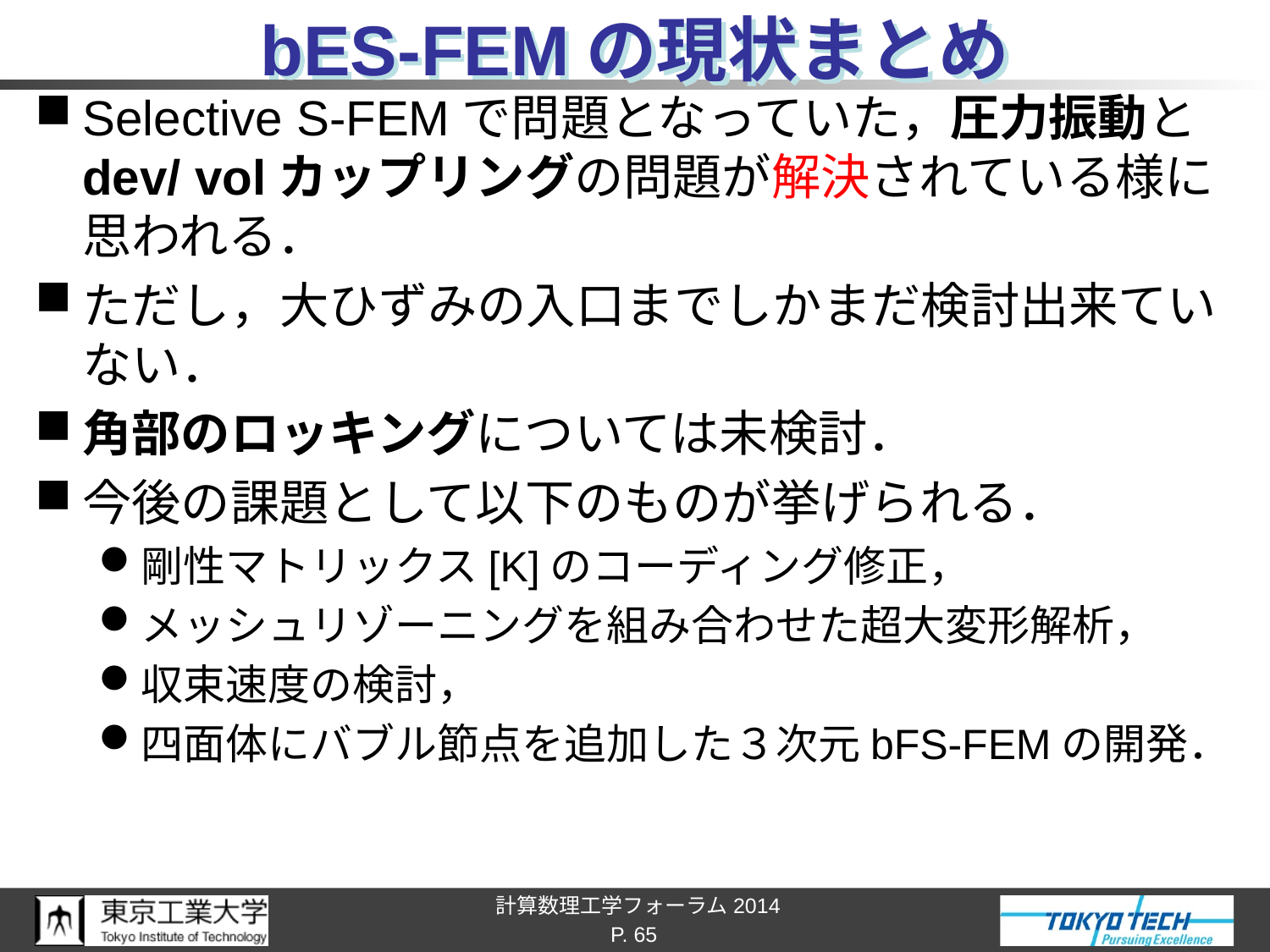

# bES-FEMの現状まとめ
Selective S-FEMで問題となっていた，圧力振動とdev/ volカップリングの問題が解決されている様に思われる．
ただし，大ひずみの入口までしかまだ検討出来ていない．
角部のロッキングについては未検討．
今後の課題として以下のものが挙げられる．
剛性マトリックス[K]のコーディング修正，
メッシュリゾーニングを組み合わせた超大変形解析，
収束速度の検討，
四面体にバブル節点を追加した３次元bFS-FEMの開発．

P. 65